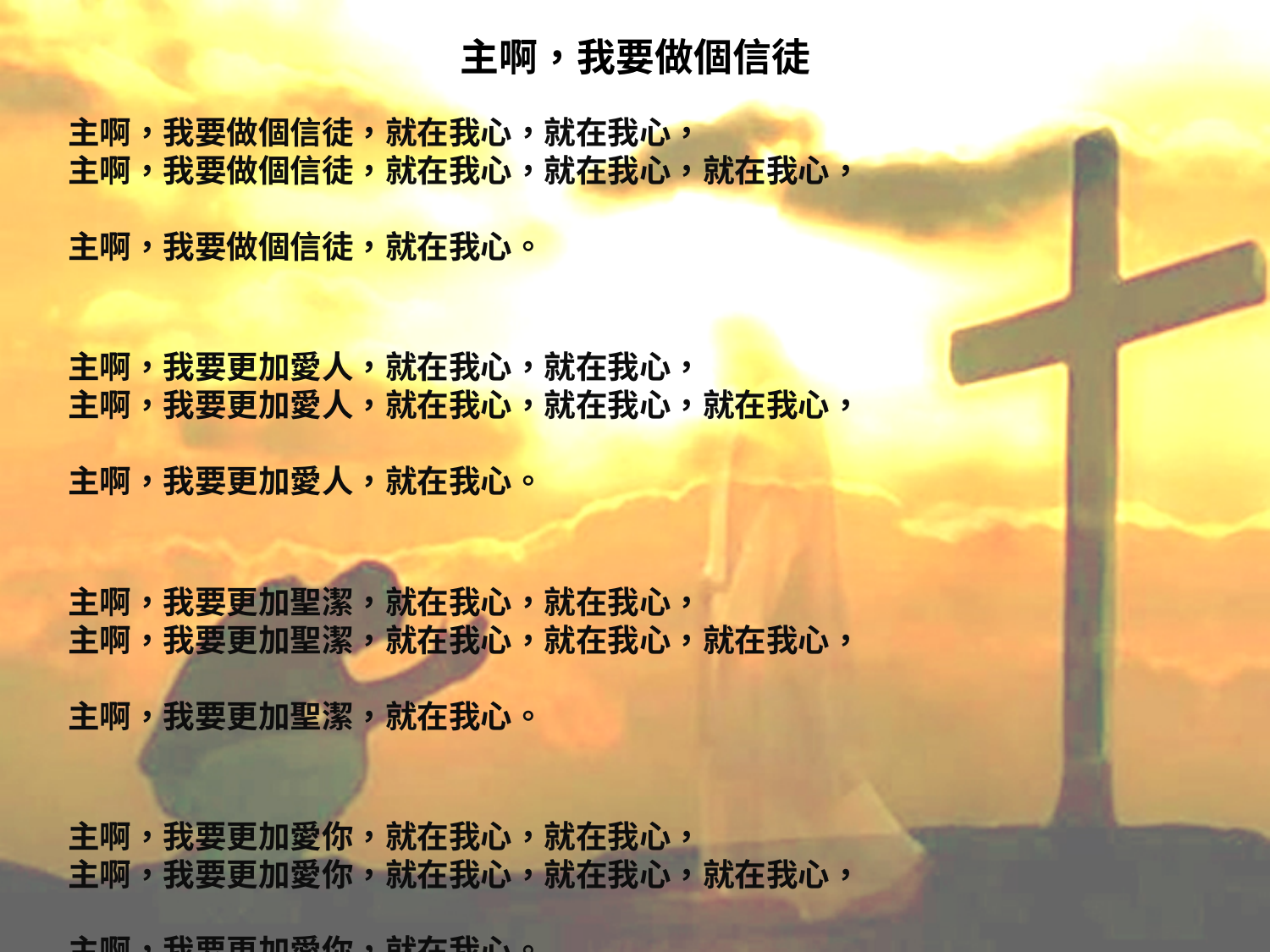

# 主啊，我要做個信徒
主啊，我要做個信徒，就在我心，就在我心，
主啊，我要做個信徒，就在我心，就在我心，就在我心，
主啊，我要做個信徒，就在我心。
主啊，我要更加愛人，就在我心，就在我心，
主啊，我要更加愛人，就在我心，就在我心，就在我心，
主啊，我要更加愛人，就在我心。
主啊，我要更加聖潔，就在我心，就在我心，
主啊，我要更加聖潔，就在我心，就在我心，就在我心，
主啊，我要更加聖潔，就在我心。
主啊，我要更加愛你，就在我心，就在我心，
主啊，我要更加愛你，就在我心，就在我心，就在我心，
主啊，我要更加愛你，就在我心。